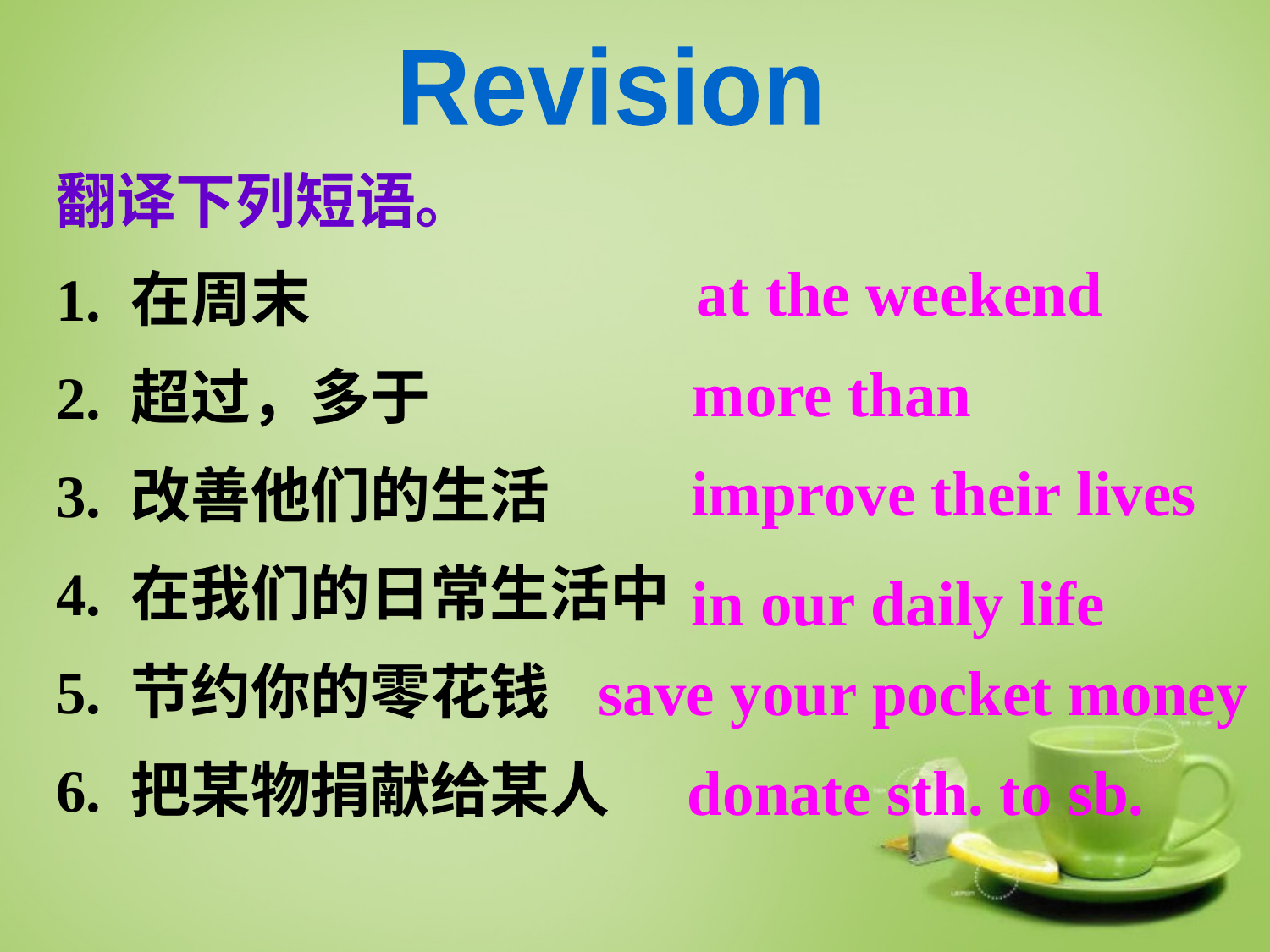

Revision
翻译下列短语。
1. 在周末
2. 超过，多于
3. 改善他们的生活
4. 在我们的日常生活中
5. 节约你的零花钱
6. 把某物捐献给某人
at the weekend
more than
improve their lives
in our daily life
save your pocket money
donate sth. to sb.